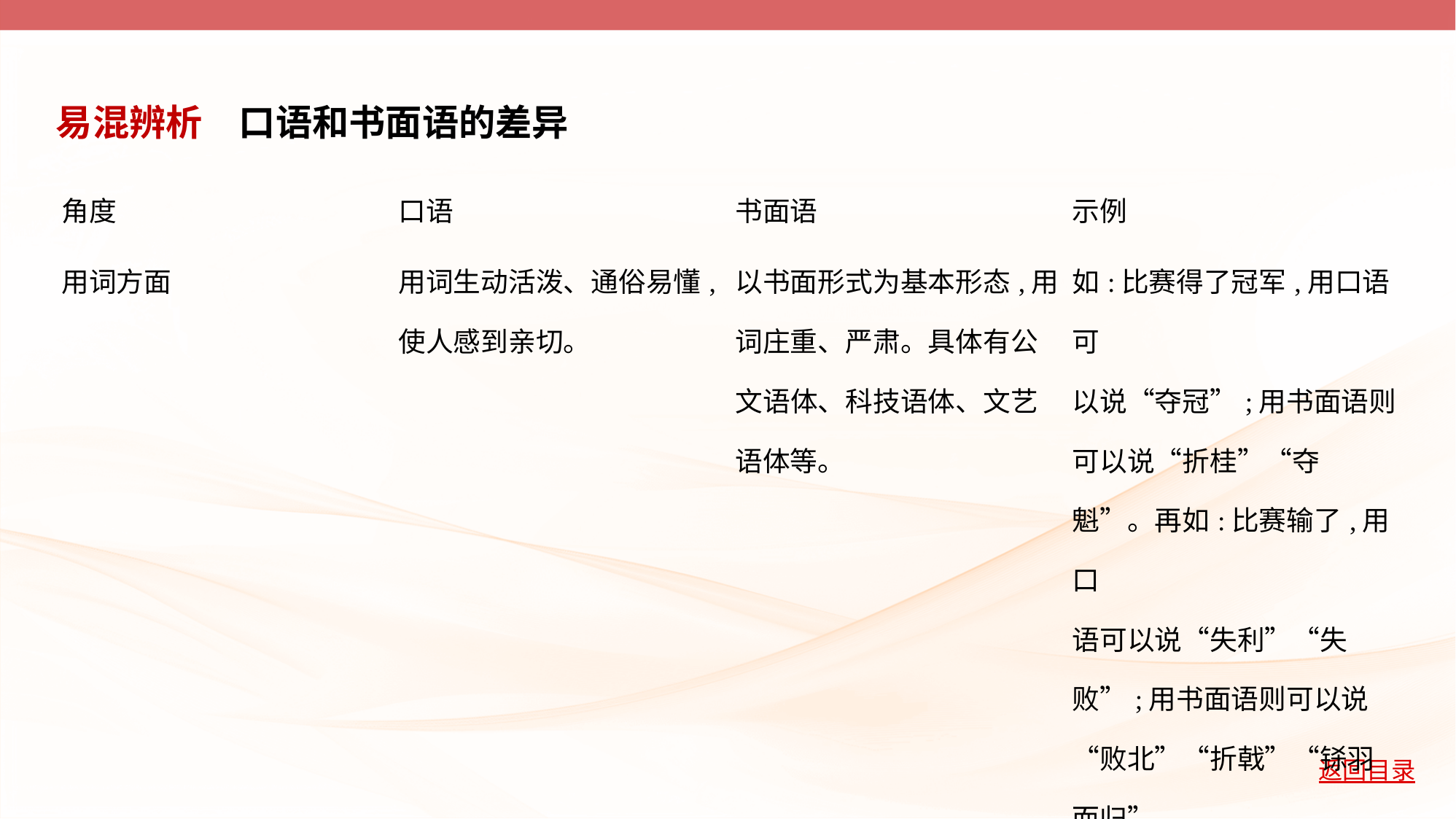

易混辨析　口语和书面语的差异
| 角度 | 口语 | 书面语 | 示例 |
| --- | --- | --- | --- |
| 用词方面 | 用词生动活泼、通俗易懂, 使人感到亲切。 | 以书面形式为基本形态,用 词庄重、严肃。具体有公 文语体、科技语体、文艺 语体等。 | 如:比赛得了冠军,用口语可 以说“夺冠”;用书面语则 可以说“折桂”“夺 魁”。再如:比赛输了,用口 语可以说“失利”“失 败”;用书面语则可以说 “败北”“折戟”“铩羽 而归”。 |